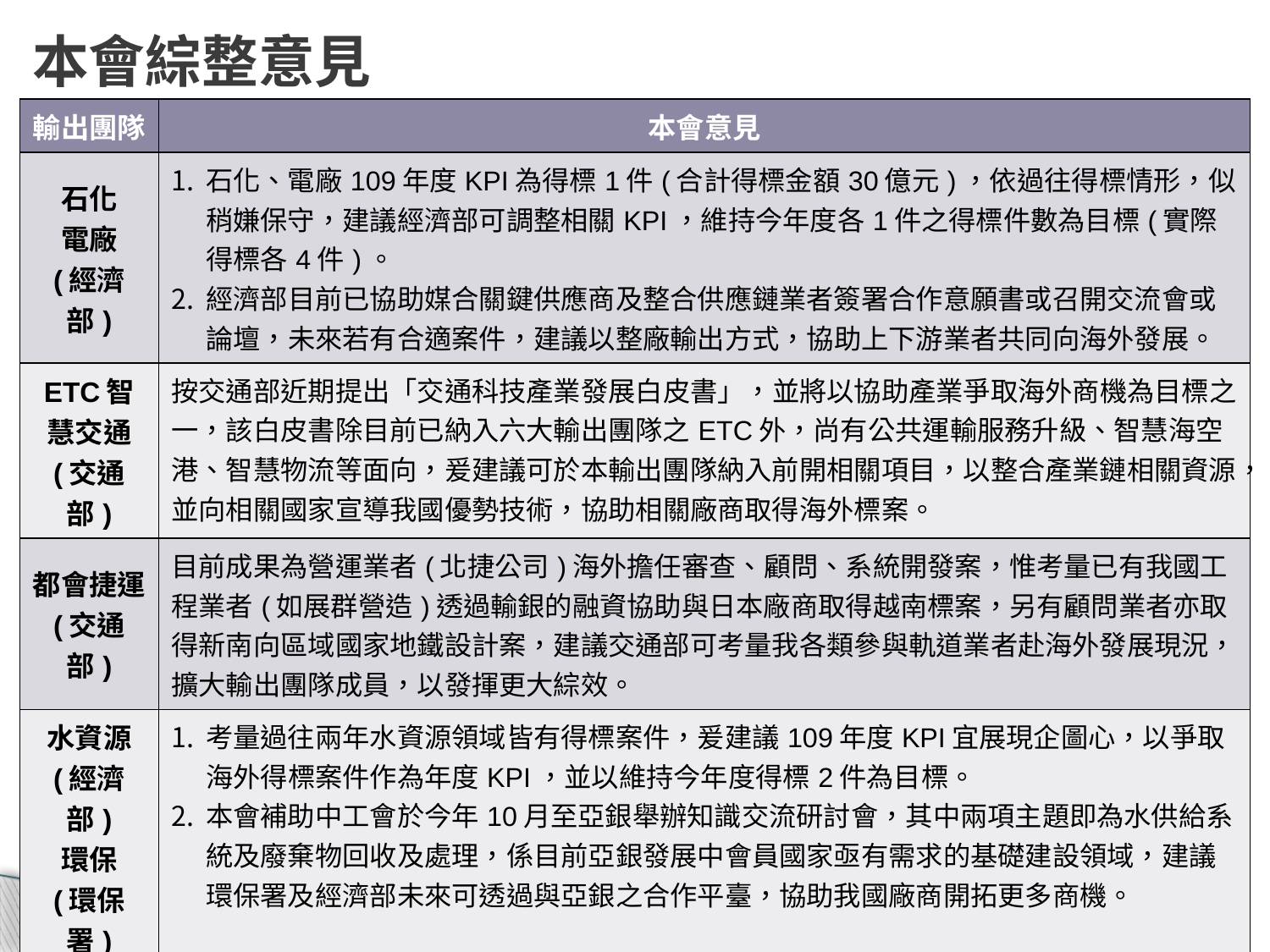

# 本會綜整意見
| 輸出團隊 | 本會意見 |
| --- | --- |
| 石化 電廠 (經濟部) | 石化、電廠109年度KPI為得標1件(合計得標金額30億元)，依過往得標情形，似稍嫌保守，建議經濟部可調整相關KPI，維持今年度各1件之得標件數為目標(實際得標各4件)。 經濟部目前已協助媒合關鍵供應商及整合供應鏈業者簽署合作意願書或召開交流會或論壇，未來若有合適案件，建議以整廠輸出方式，協助上下游業者共同向海外發展。 |
| ETC智慧交通 (交通部) | 按交通部近期提出「交通科技產業發展白皮書」，並將以協助產業爭取海外商機為目標之一，該白皮書除目前已納入六大輸出團隊之ETC外，尚有公共運輸服務升級、智慧海空港、智慧物流等面向，爰建議可於本輸出團隊納入前開相關項目，以整合產業鏈相關資源，並向相關國家宣導我國優勢技術，協助相關廠商取得海外標案。 |
| 都會捷運 (交通部) | 目前成果為營運業者(北捷公司)海外擔任審查、顧問、系統開發案，惟考量已有我國工程業者(如展群營造)透過輸銀的融資協助與日本廠商取得越南標案，另有顧問業者亦取得新南向區域國家地鐵設計案，建議交通部可考量我各類參與軌道業者赴海外發展現況，擴大輸出團隊成員，以發揮更大綜效。 |
| 水資源 (經濟部) 環保 (環保署) | 考量過往兩年水資源領域皆有得標案件，爰建議109年度KPI宜展現企圖心，以爭取海外得標案件作為年度KPI，並以維持今年度得標2件為目標。 本會補助中工會於今年10月至亞銀舉辦知識交流研討會，其中兩項主題即為水供給系統及廢棄物回收及處理，係目前亞銀發展中會員國家亟有需求的基礎建設領域，建議環保署及經濟部未來可透過與亞銀之合作平臺，協助我國廠商開拓更多商機。 |
| 輸銀 (財政部) | 本年度得標案件向輸銀申請融資計有2件，請輸銀持續向產業宣導相關措施及資源，並提供相關資料予六大輸出團隊主辦部會，俾利向輸出團隊成員宣導，以善用此項融資協助措施。 |